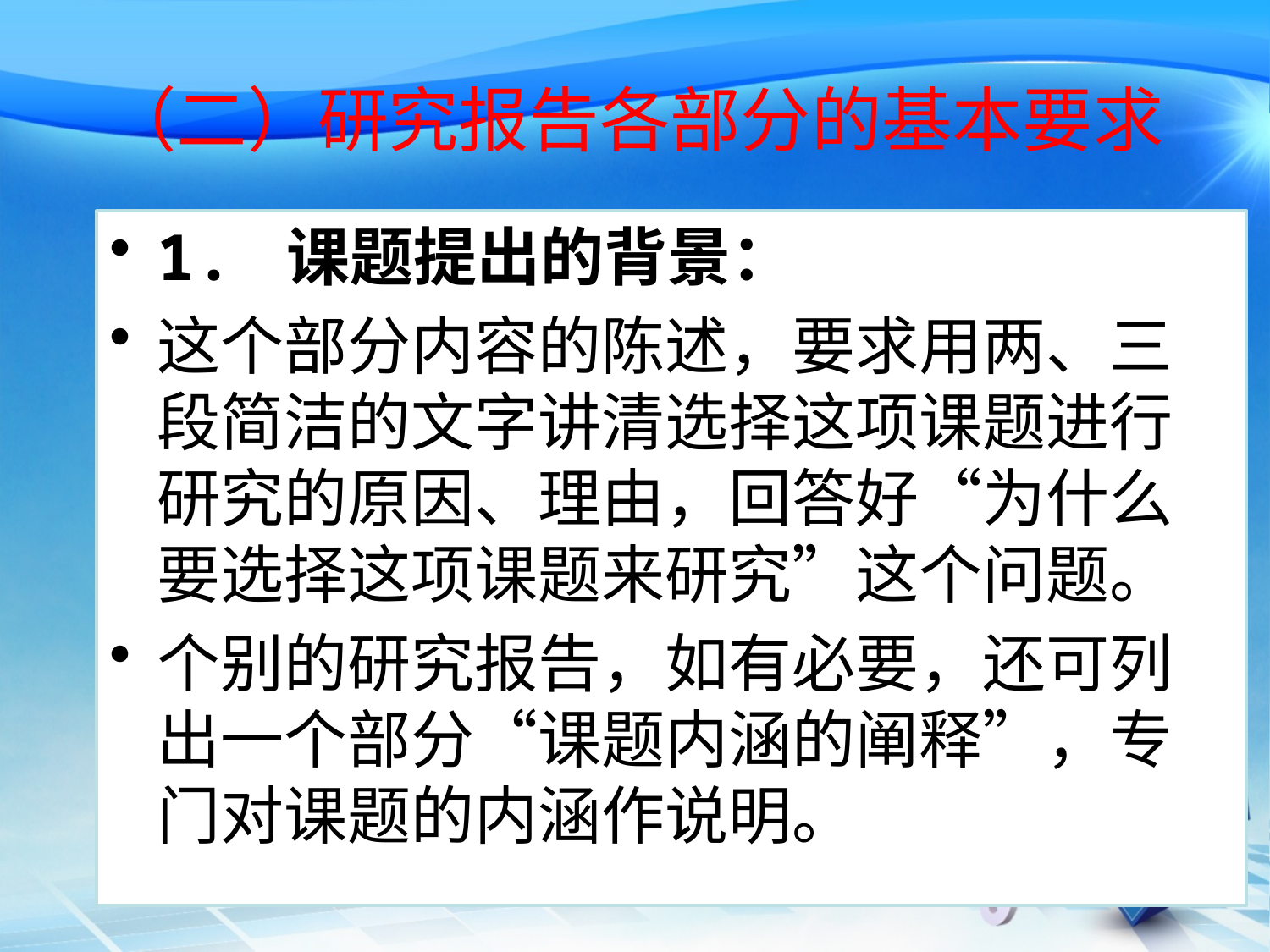

# （二）研究报告各部分的基本要求
1. 课题提出的背景：
这个部分内容的陈述，要求用两、三段简洁的文字讲清选择这项课题进行研究的原因、理由，回答好“为什么要选择这项课题来研究”这个问题。
个别的研究报告，如有必要，还可列出一个部分“课题内涵的阐释”，专门对课题的内涵作说明。
24